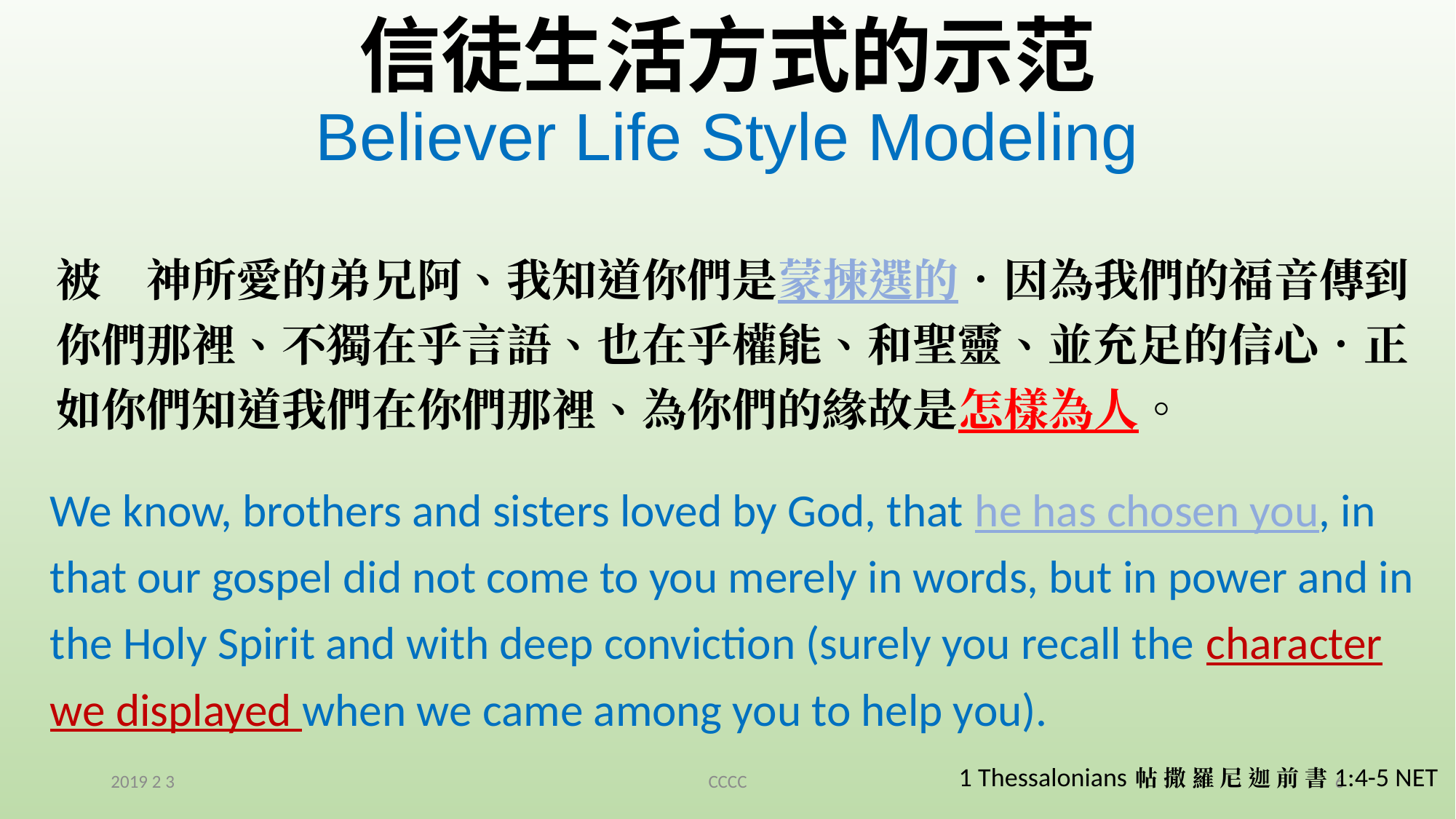

# 信徒生活方式的示范 Believer Life Style Modeling
被　神所愛的弟兄阿、我知道你們是蒙揀選的．因為我們的福音傳到你們那裡、不獨在乎言語、也在乎權能、和聖靈、並充足的信心．正如你們知道我們在你們那裡、為你們的緣故是怎樣為人。

We know, brothers and sisters loved by God, that he has chosen you, in that our gospel did not come to you merely in words, but in power and in the Holy Spirit and with deep conviction (surely you recall the character we displayed when we came among you to help you).
 1 Thessalonians 帖 撒 羅 尼 迦 前 書 1:4-5 NET

2019 2 3
CCCC
6